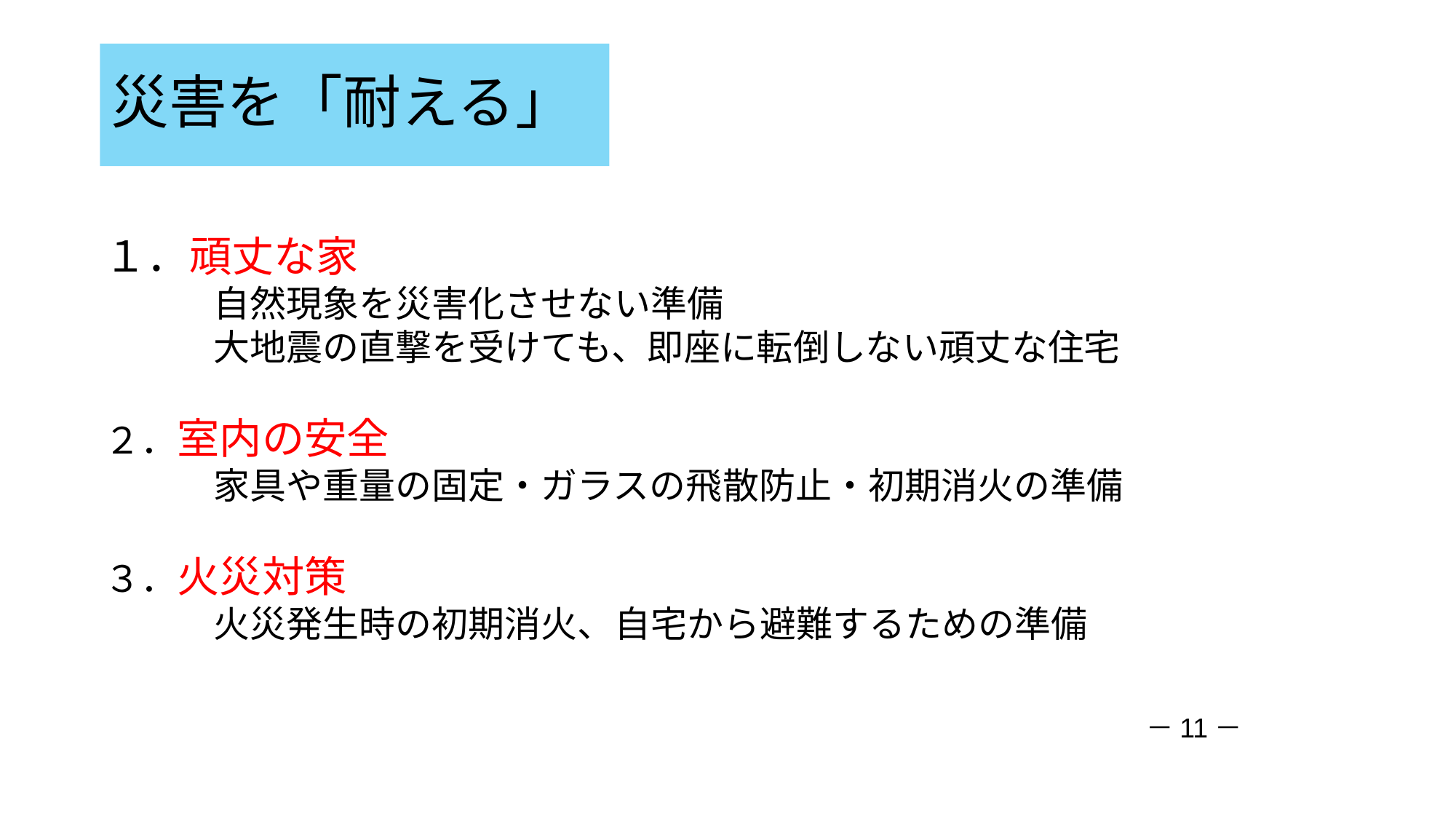

# 災害を「耐える」
１．頑丈な家
　　　自然現象を災害化させない準備
　　　大地震の直撃を受けても、即座に転倒しない頑丈な住宅

２．室内の安全
　　　家具や重量の固定・ガラスの飛散防止・初期消火の準備

３．火災対策
　　　火災発生時の初期消火、自宅から避難するための準備
－11－